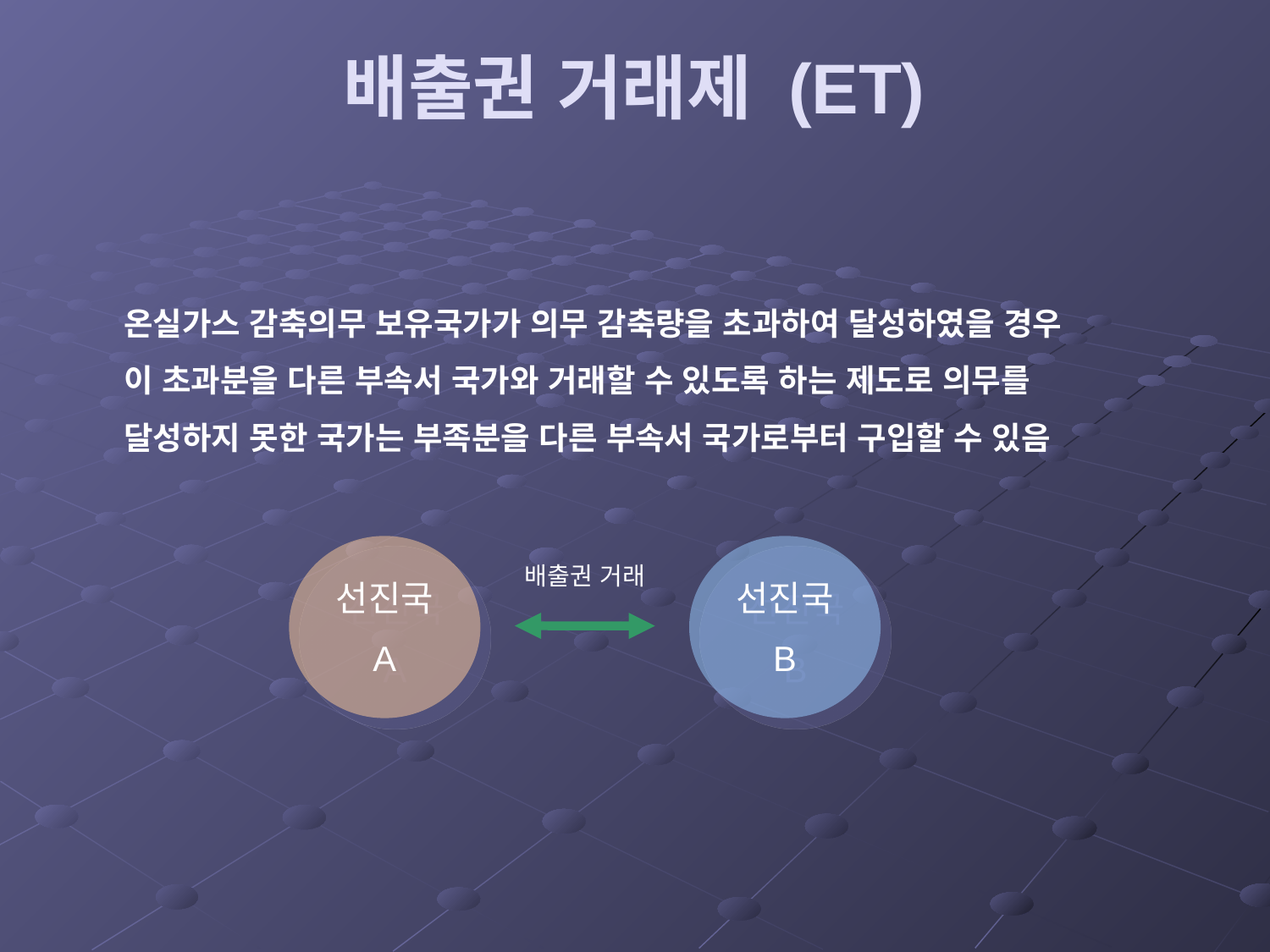

배출권 거래제 (ET)
온실가스 감축의무 보유국가가 의무 감축량을 초과하여 달성하였을 경우
이 초과분을 다른 부속서 국가와 거래할 수 있도록 하는 제도로 의무를
달성하지 못한 국가는 부족분을 다른 부속서 국가로부터 구입할 수 있음
선진국
A
선진국
B
배출권 거래